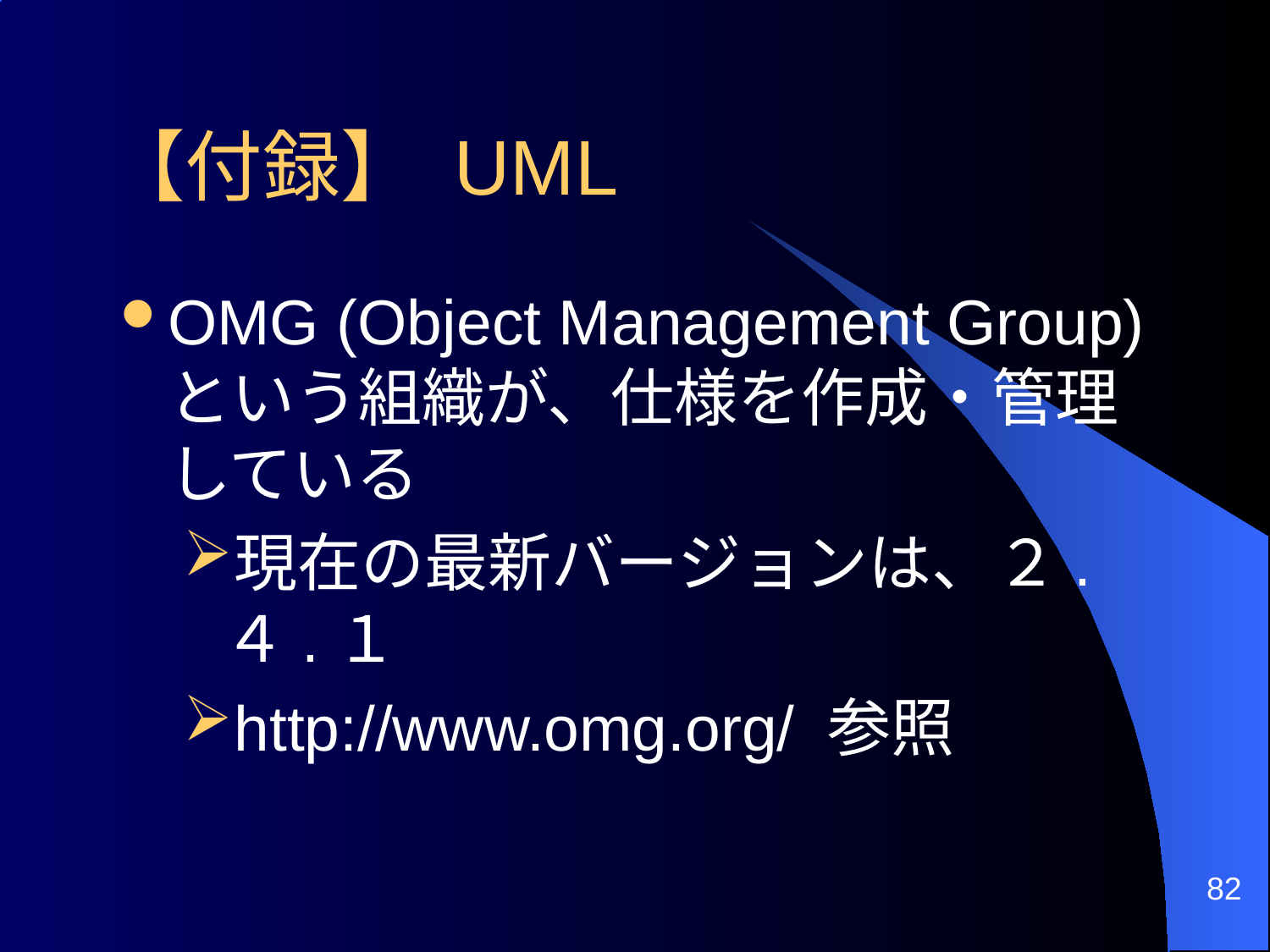

# 【付録】 UML
OMG (Object Management Group) という組織が、仕様を作成・管理している
現在の最新バージョンは、２.４.１
http://www.omg.org/ 参照
82